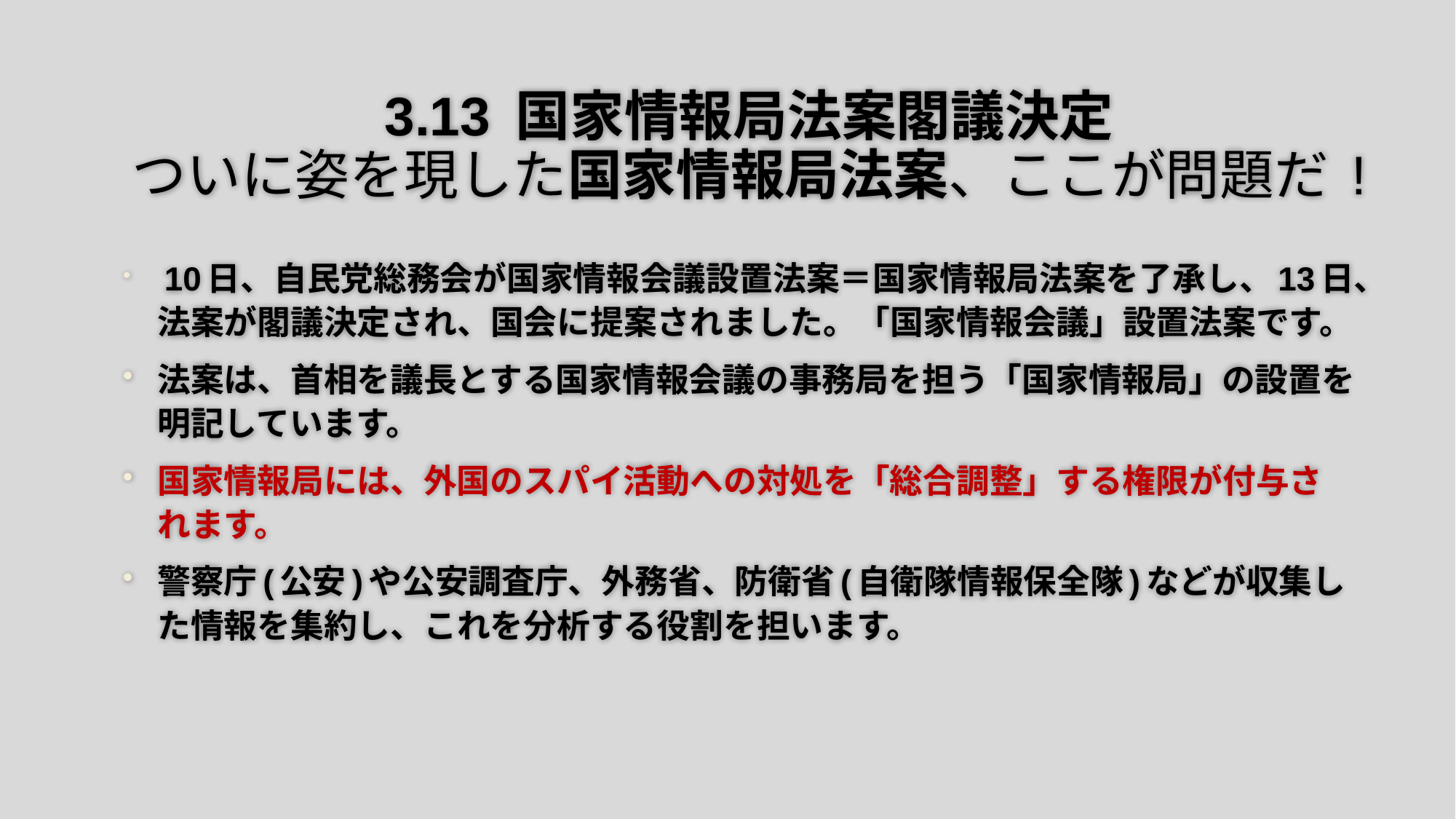

# 3.13 国家情報局法案閣議決定 ついに姿を現した国家情報局法案、ここが問題だ !
 10日、自民党総務会が国家情報会議設置法案＝国家情報局法案を了承し、13日、法案が閣議決定され、国会に提案されました。「国家情報会議」設置法案です。
法案は、首相を議長とする国家情報会議の事務局を担う「国家情報局」の設置を明記しています。
国家情報局には、外国のスパイ活動への対処を「総合調整」する権限が付与されます。
警察庁(公安)や公安調査庁、外務省、防衛省(自衛隊情報保全隊)などが収集した情報を集約し、これを分析する役割を担います。